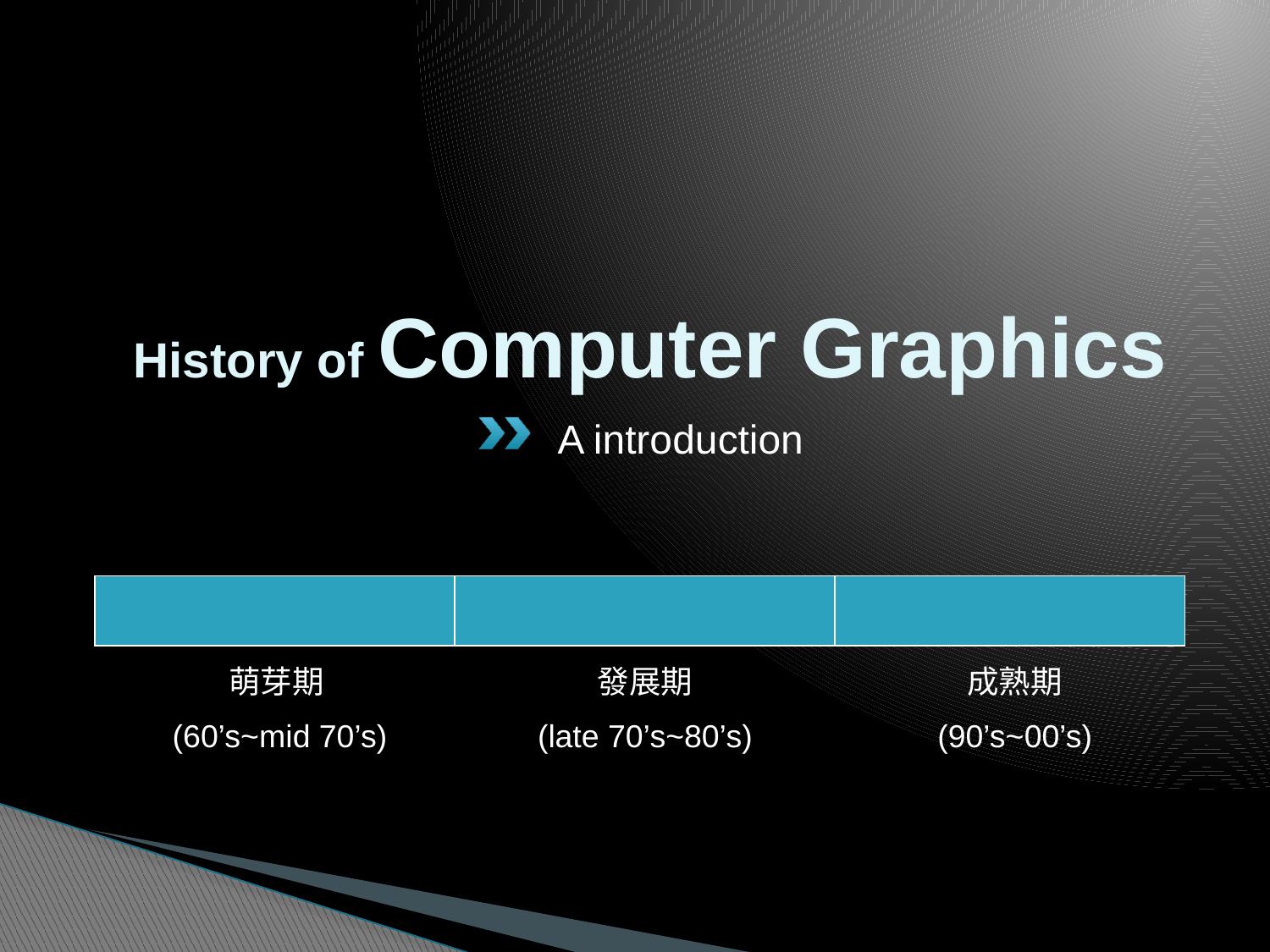

# History of Computer Graphics
A introduction

萌芽期
(60’s~mid 70’s)
發展期
(late 70’s~80’s)
成熟期
(90’s~00’s)